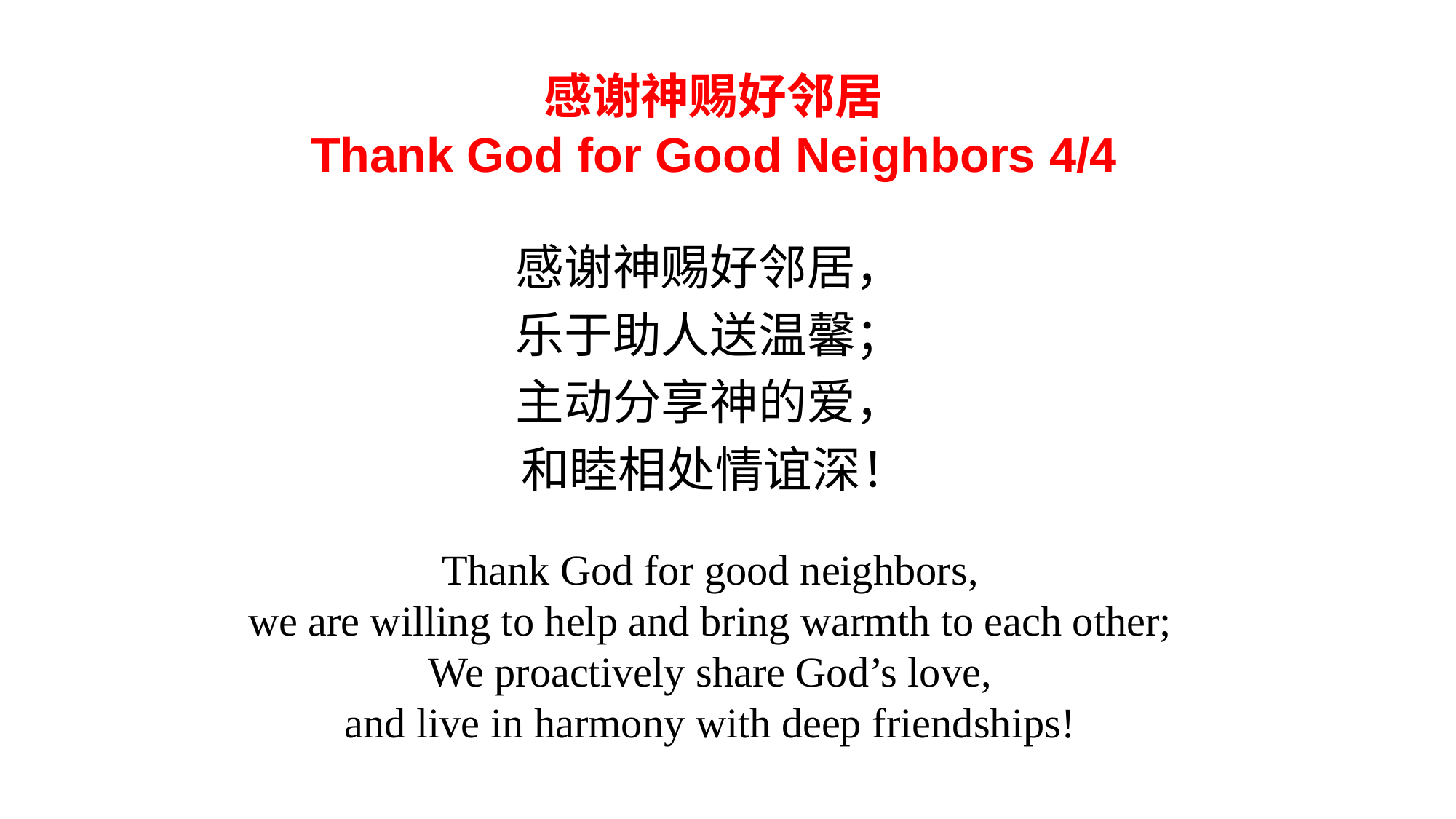

感谢神赐好邻居
Thank God for Good Neighbors 4/4
感谢神赐好邻居，
乐于助人送温馨；
主动分享神的爱，
和睦相处情谊深！

Thank God for good neighbors,
we are willing to help and bring warmth to each other;
We proactively share God’s love,
and live in harmony with deep friendships!